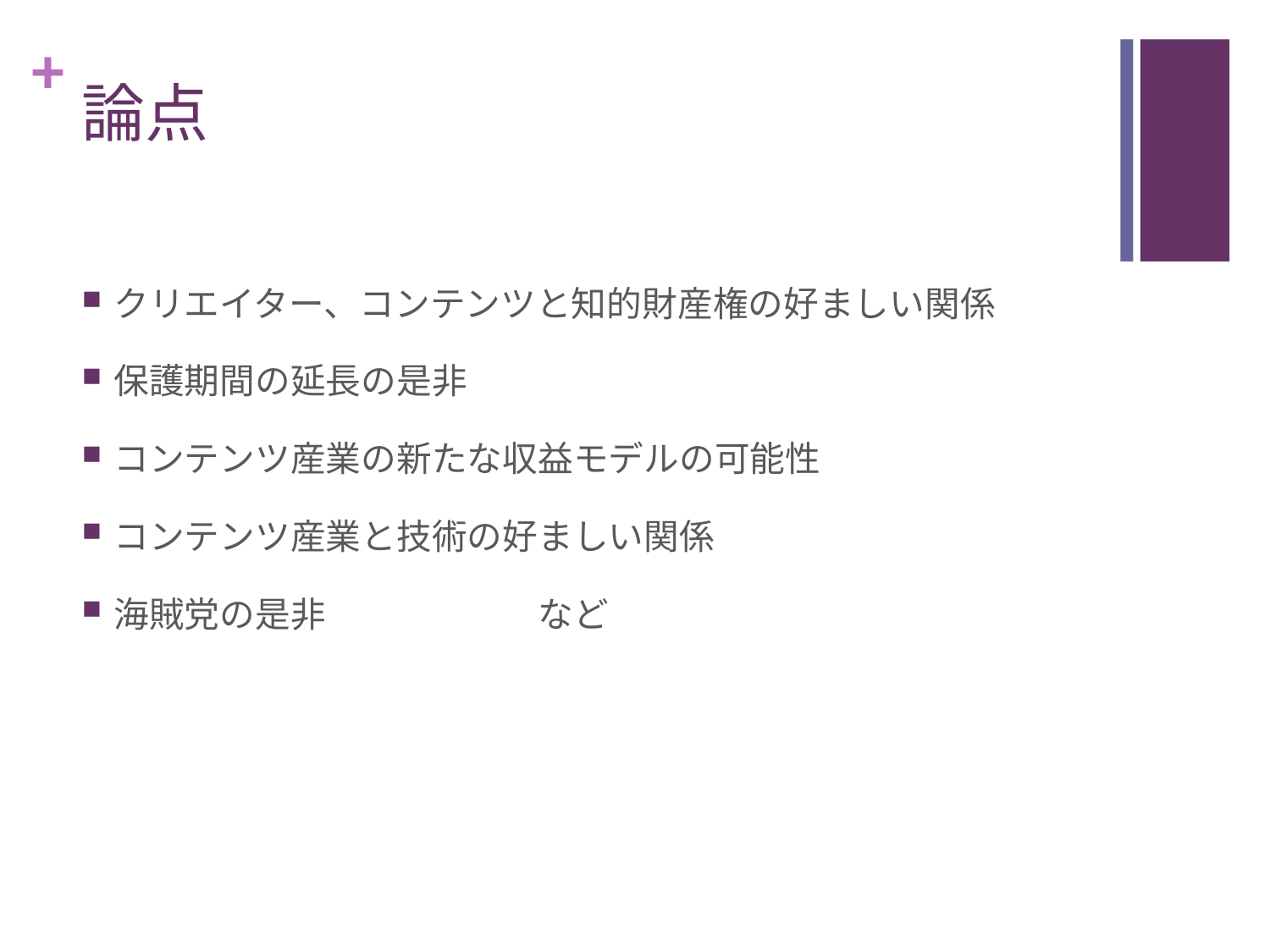

# 論点
クリエイター、コンテンツと知的財産権の好ましい関係
保護期間の延長の是非
コンテンツ産業の新たな収益モデルの可能性
コンテンツ産業と技術の好ましい関係
海賊党の是非　　　　　　など